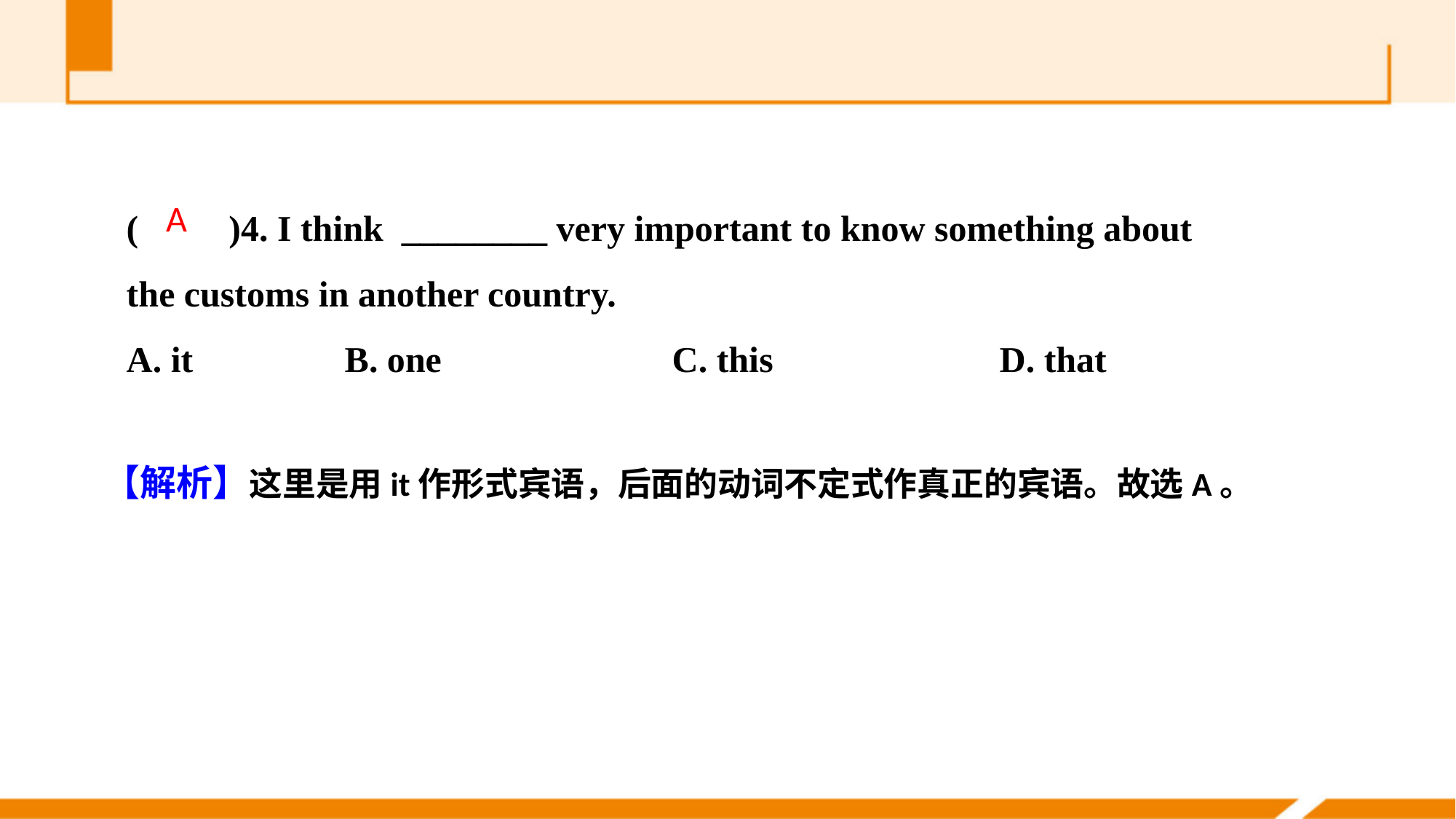

(　　)4. I think  ________ very important to know something about the customs in another country.
A. it  		B. one  		C. this  		D. that
A
【解析】这里是用it作形式宾语，后面的动词不定式作真正的宾语。故选A。